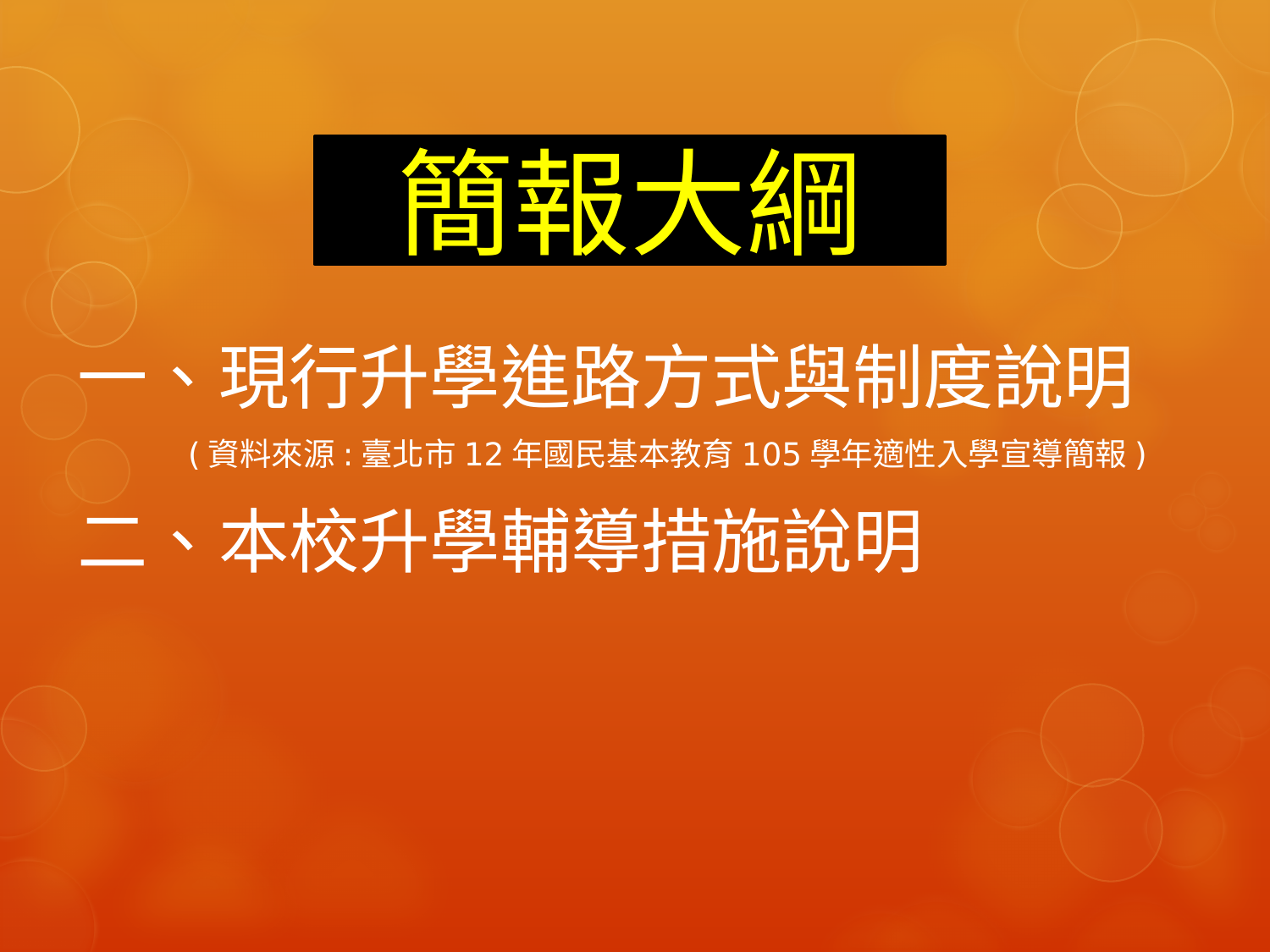

# 簡報大綱
一、現行升學進路方式與制度說明
(資料來源:臺北市12年國民基本教育105學年適性入學宣導簡報)
二、本校升學輔導措施說明